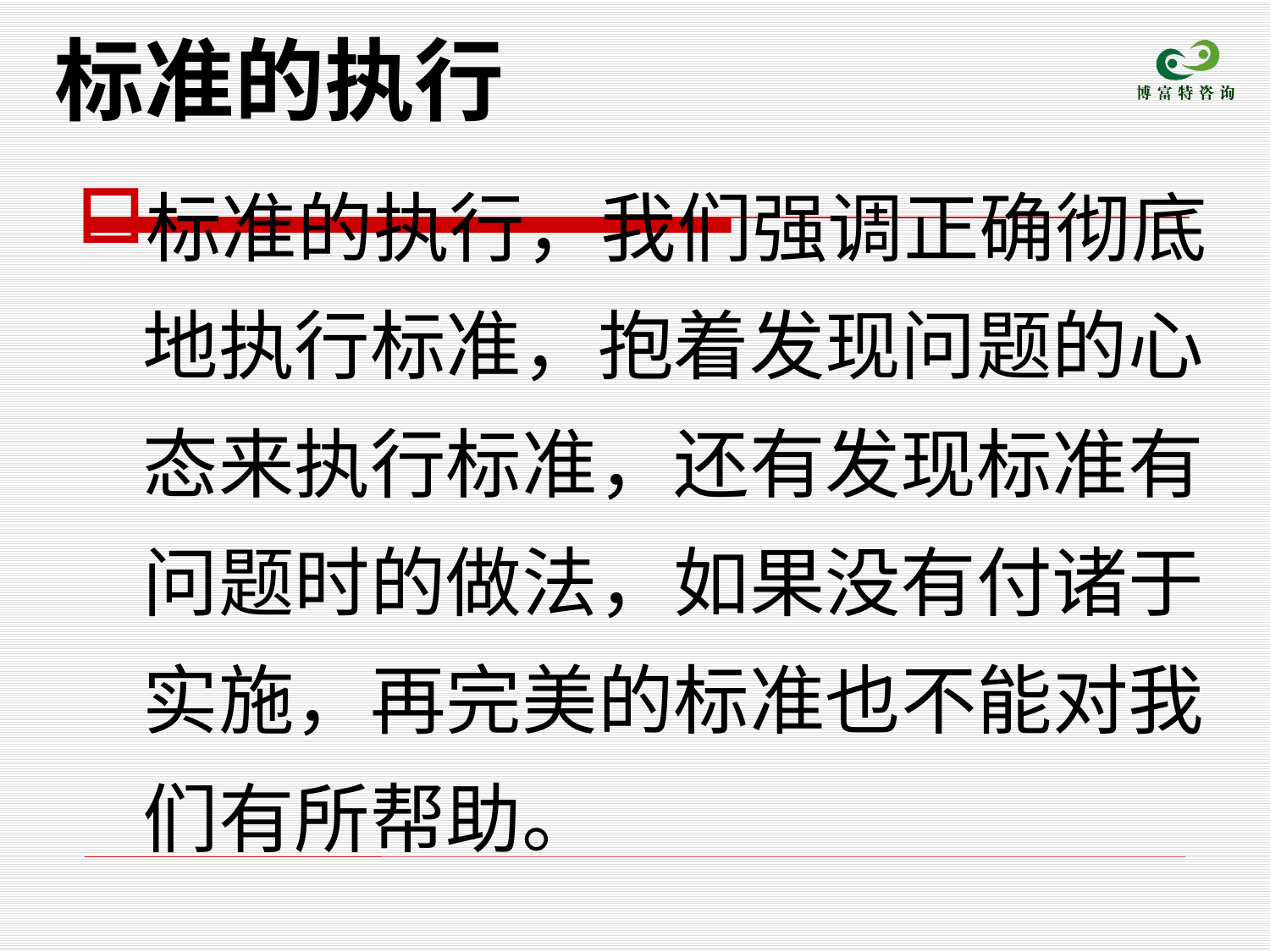

# 标准的执行
标准的执行，我们强调正确彻底地执行标准，抱着发现问题的心态来执行标准，还有发现标准有问题时的做法，如果没有付诸于实施，再完美的标准也不能对我们有所帮助。
583